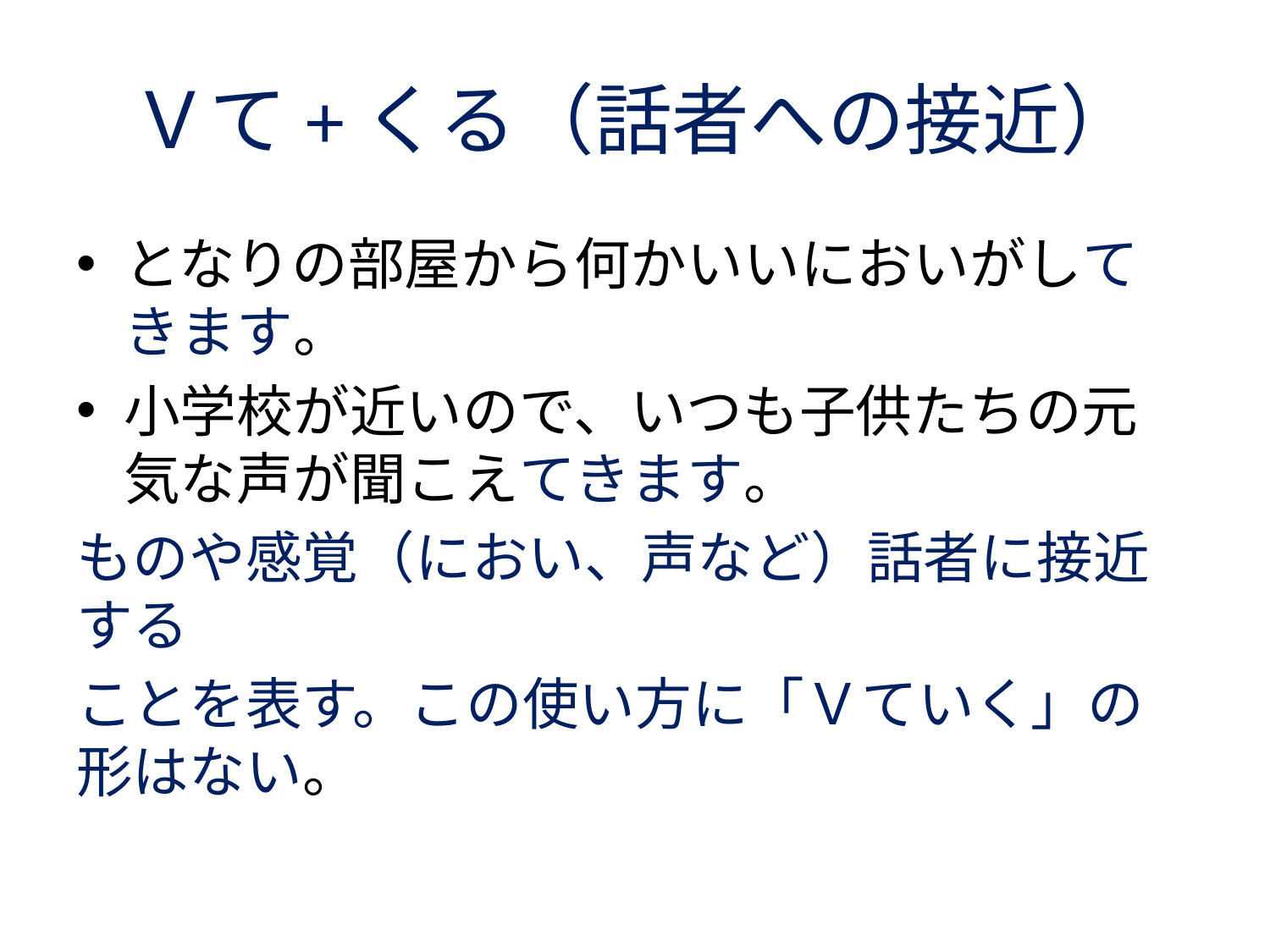

# Ｖて+くる（話者への接近）
となりの部屋から何かいいにおいがしてきます。
小学校が近いので、いつも子供たちの元気な声が聞こえてきます。
ものや感覚（におい、声など）話者に接近する
ことを表す。この使い方に「Ｖていく」の形はない。